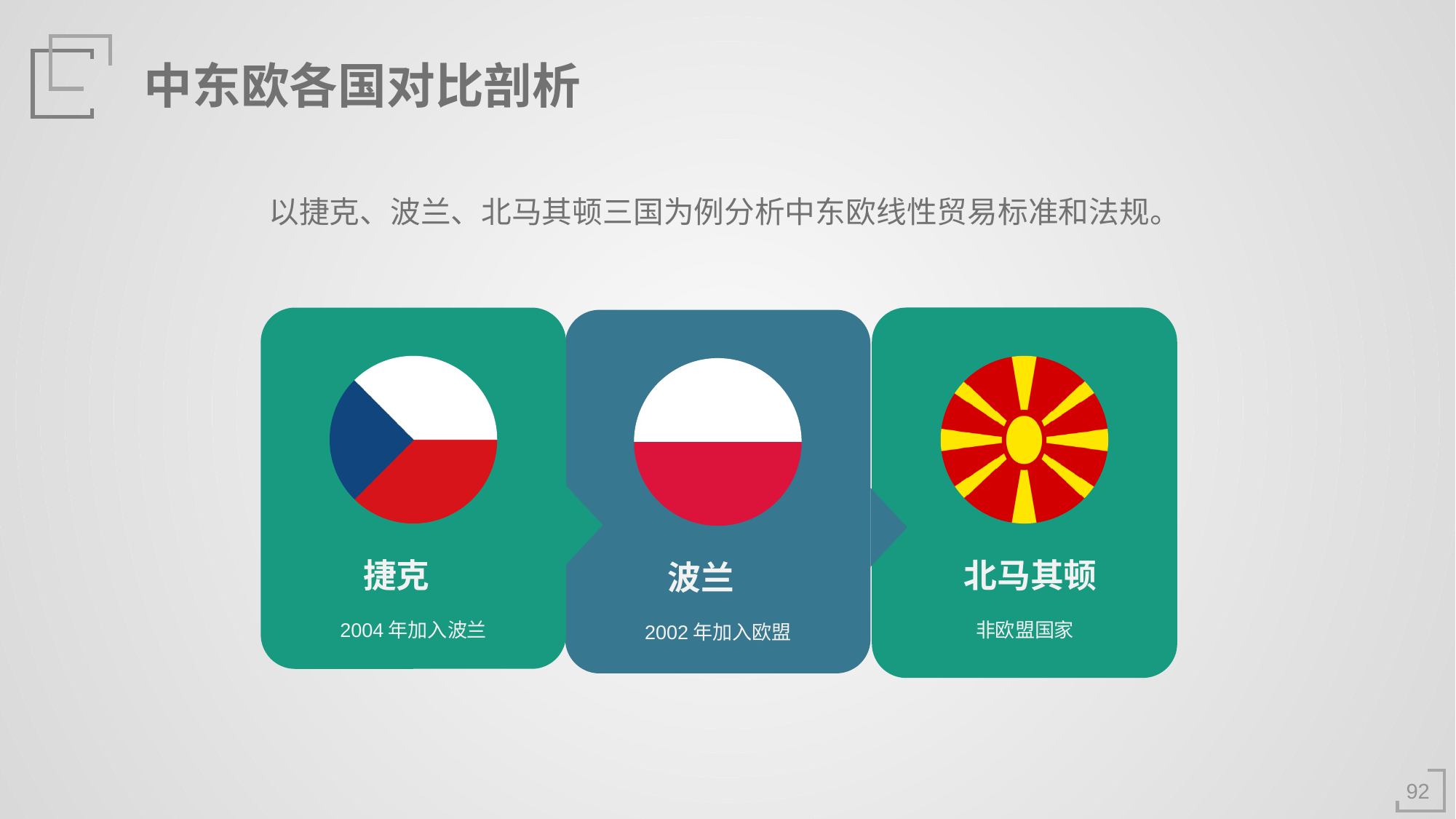

中东欧各国对比剖析
以捷克、波兰、北马其顿三国为例分析中东欧线性贸易标准和法规。

捷克
北马其顿
波兰
2004年加入波兰
非欧盟国家
2002年加入欧盟